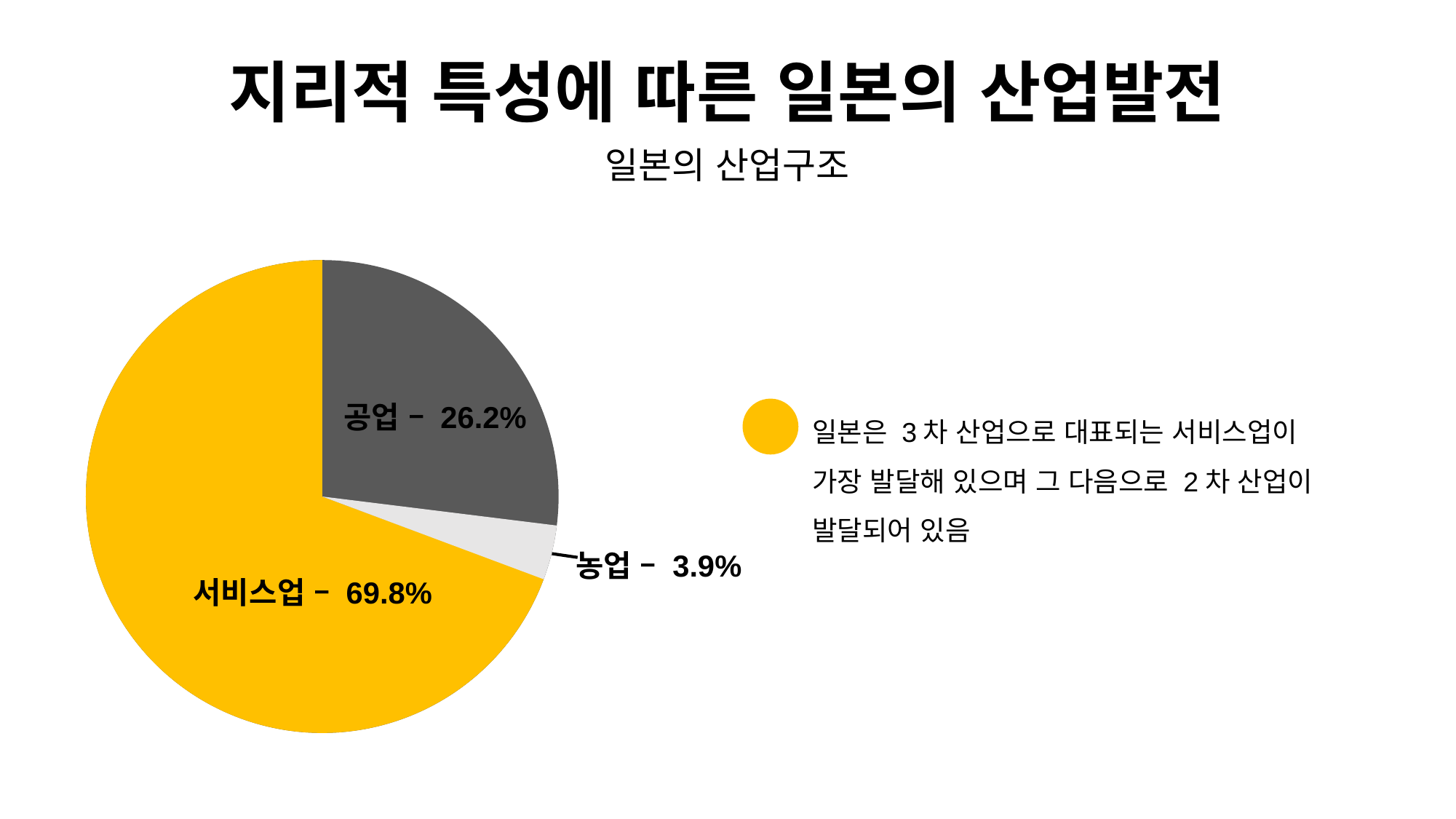

지리적 특성에 따른 일본의 산업발전
일본의 산업구조

공업 – 26.2%
농업 – 3.9%
서비스업 – 69.8%

일본은 3차 산업으로 대표되는 서비스업이
가장 발달해 있으며 그 다음으로 2차 산업이
발달되어 있음